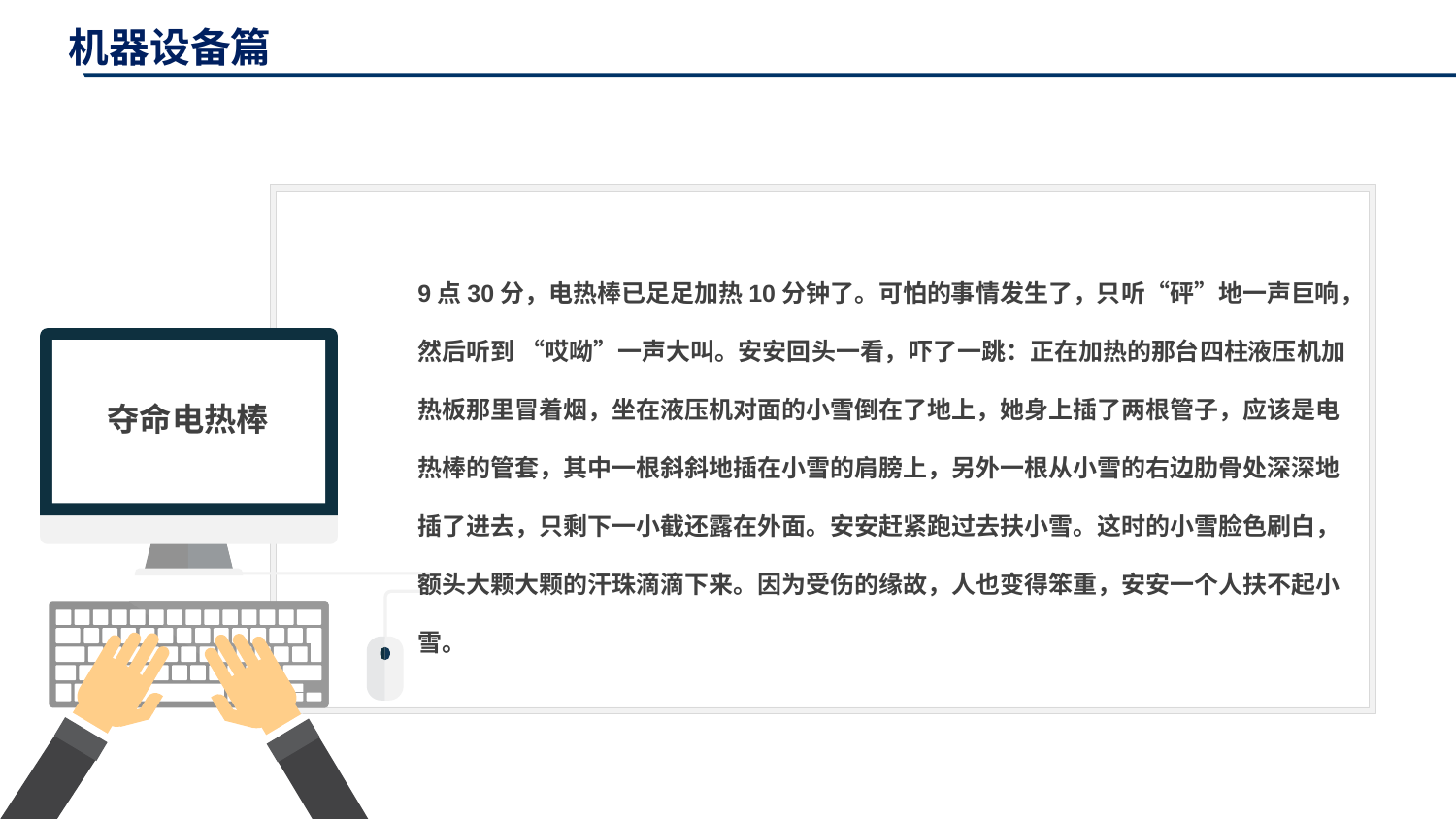

机器设备篇

9点30分，电热棒已足足加热10分钟了。可怕的事情发生了，只听“砰”地一声巨响，然后听到 “哎呦”一声大叫。安安回头一看，吓了一跳：正在加热的那台四柱液压机加热板那里冒着烟，坐在液压机对面的小雪倒在了地上，她身上插了两根管子，应该是电热棒的管套，其中一根斜斜地插在小雪的肩膀上，另外一根从小雪的右边肋骨处深深地插了进去，只剩下一小截还露在外面。安安赶紧跑过去扶小雪。这时的小雪脸色刷白，额头大颗大颗的汗珠滴滴下来。因为受伤的缘故，人也变得笨重，安安一个人扶不起小雪。

夺命电热棒